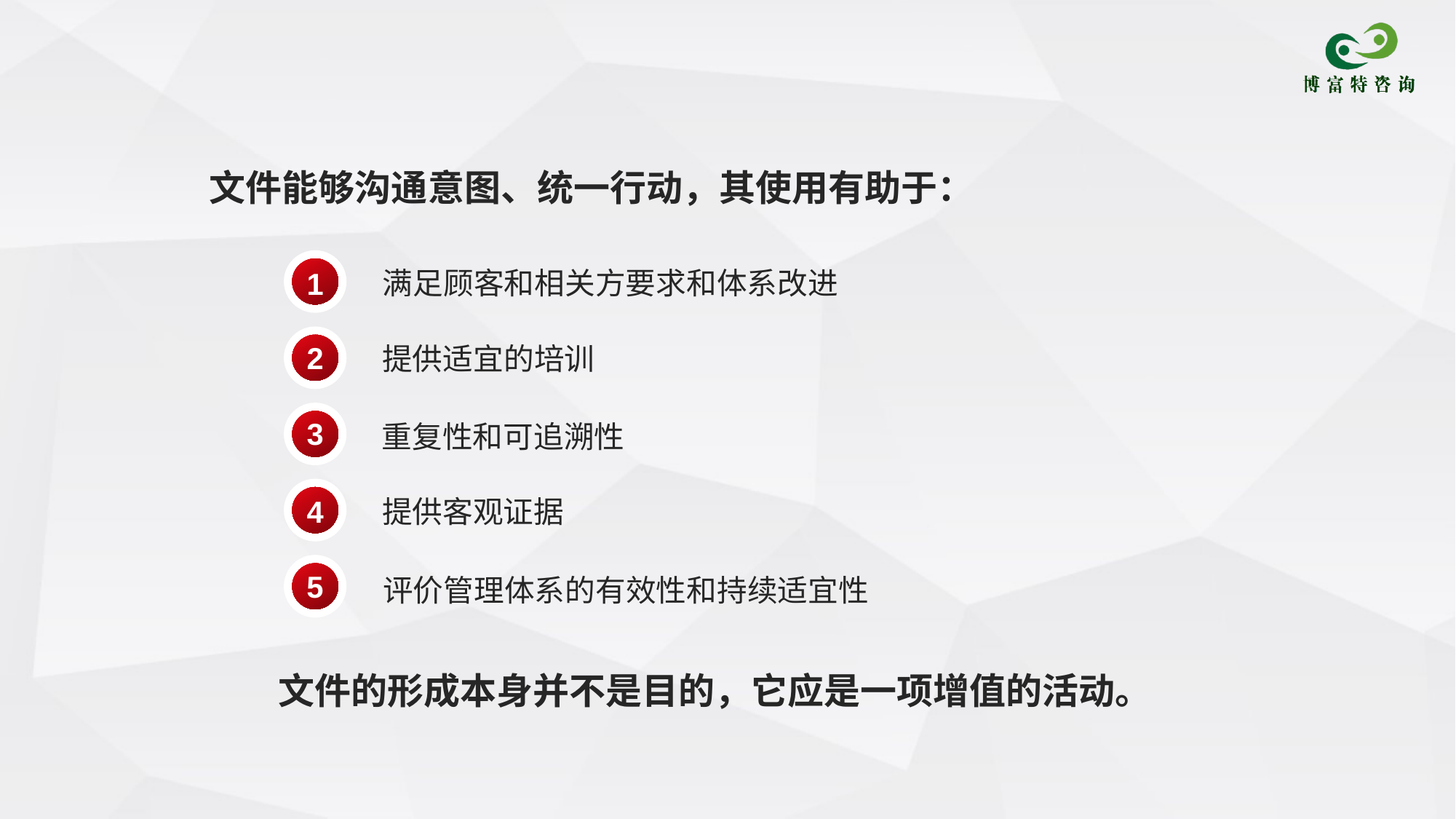

文件能够沟通意图、统一行动，其使用有助于：

满足顾客和相关方要求和体系改进
1

2
提供适宜的培训

3
重复性和可追溯性

4
提供客观证据

5
评价管理体系的有效性和持续适宜性
文件的形成本身并不是目的，它应是一项增值的活动。